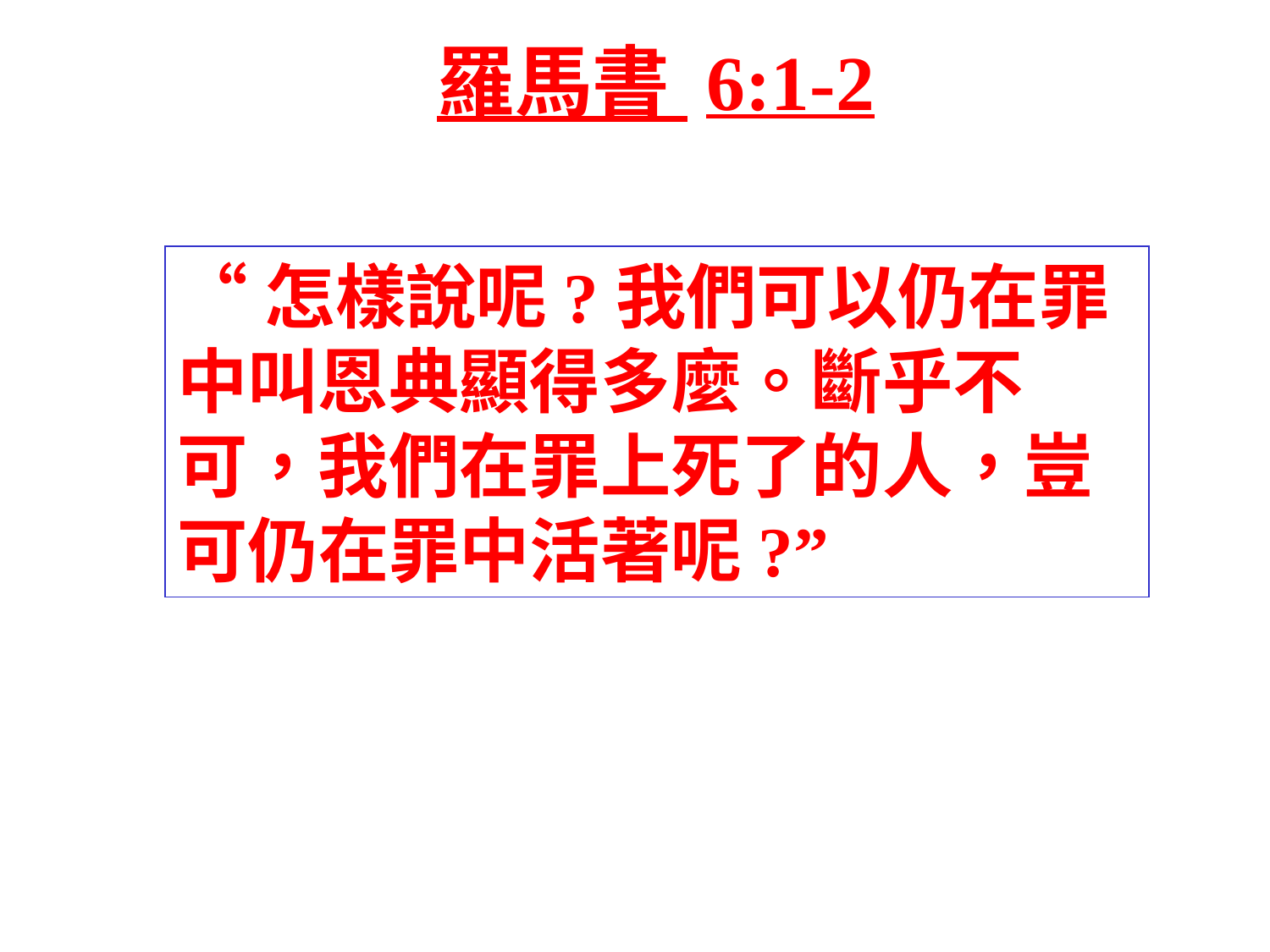

# 羅馬書 6:1-2
“怎樣說呢?我們可以仍在罪中叫恩典顯得多麼。斷乎不可，我們在罪上死了的人，豈可仍在罪中活著呢?”